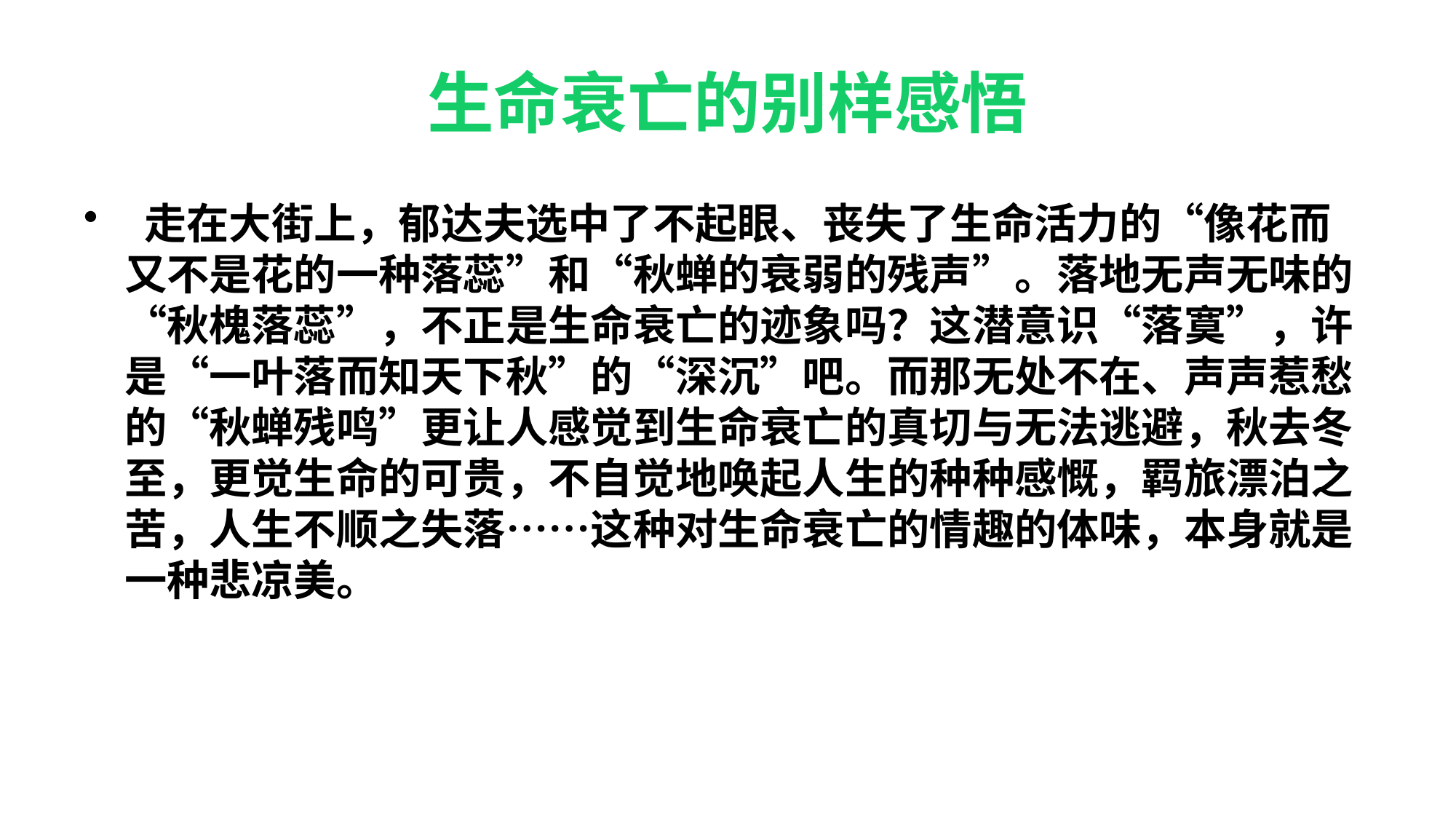

# 生命衰亡的别样感悟
 走在大街上，郁达夫选中了不起眼、丧失了生命活力的“像花而又不是花的一种落蕊”和“秋蝉的衰弱的残声”。落地无声无味的“秋槐落蕊”，不正是生命衰亡的迹象吗？这潜意识“落寞”，许是“一叶落而知天下秋”的“深沉”吧。而那无处不在、声声惹愁的“秋蝉残鸣”更让人感觉到生命衰亡的真切与无法逃避，秋去冬至，更觉生命的可贵，不自觉地唤起人生的种种感慨，羁旅漂泊之苦，人生不顺之失落……这种对生命衰亡的情趣的体味，本身就是一种悲凉美。